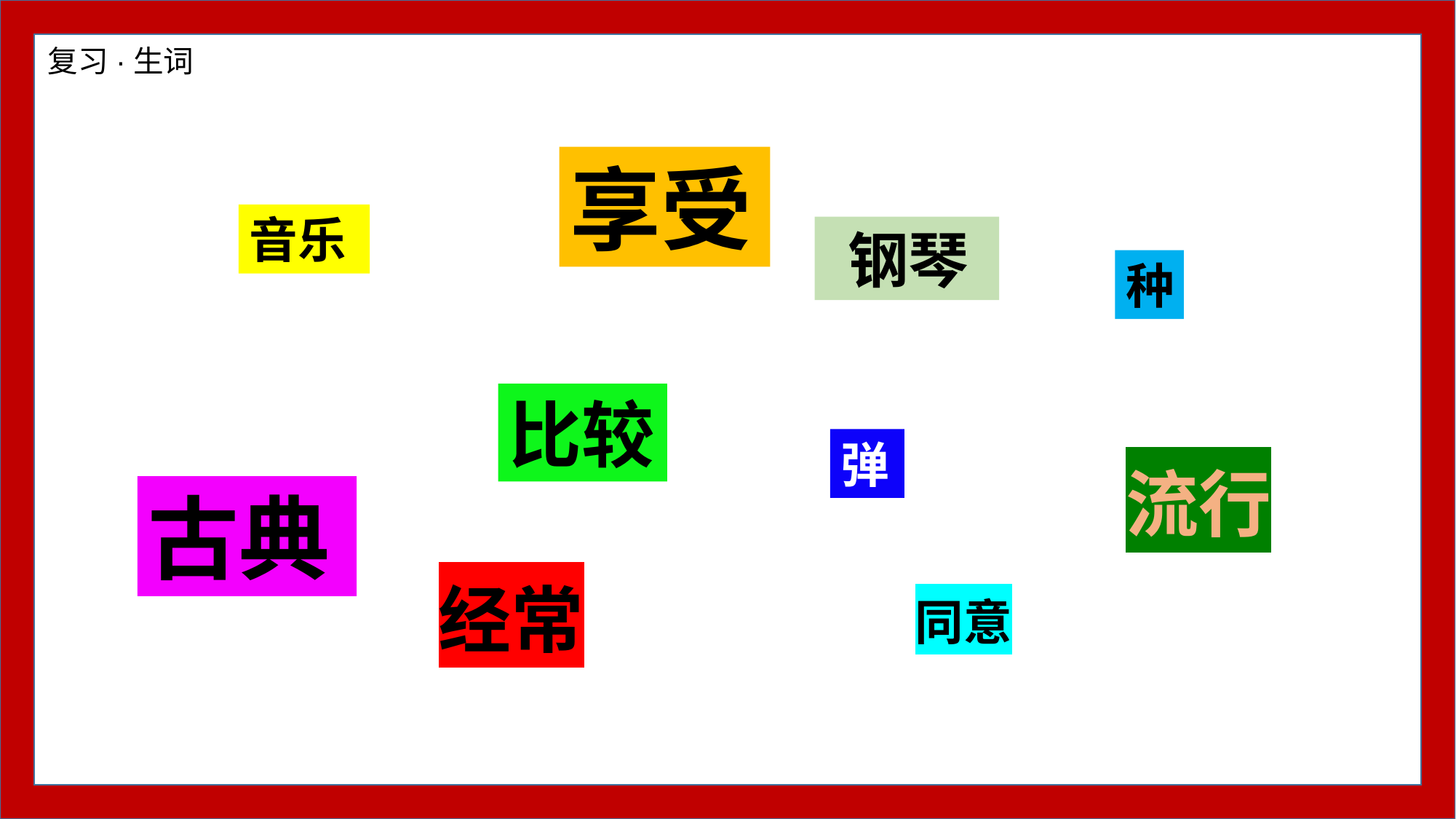

复习·生词
享受
音乐
 钢琴
种
比较
弹
流行
古典
经常
同意